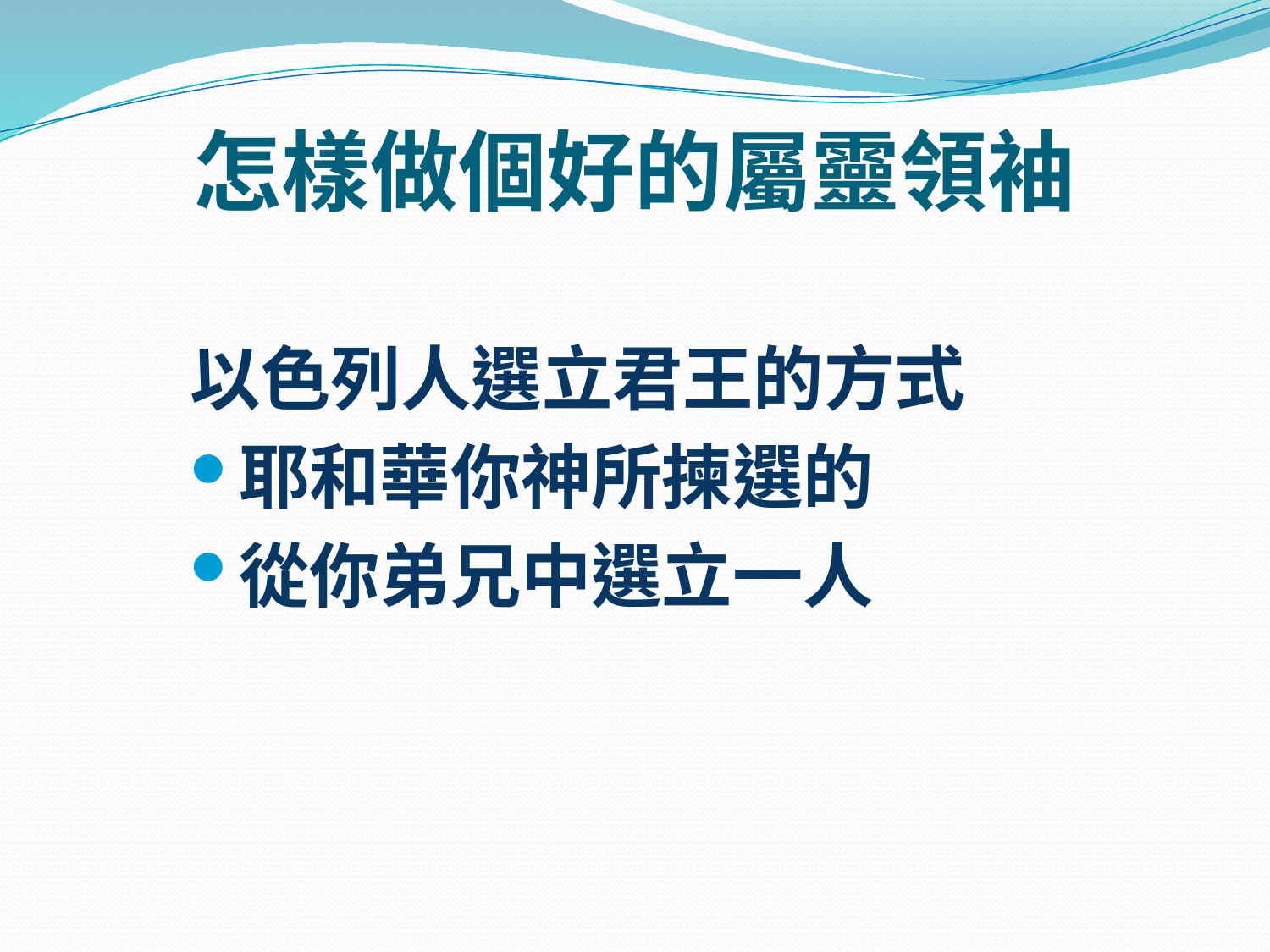

# 怎樣做個好的屬靈領袖
以色列人選立君王的方式
耶和華你神所揀選的
從你弟兄中選立一人